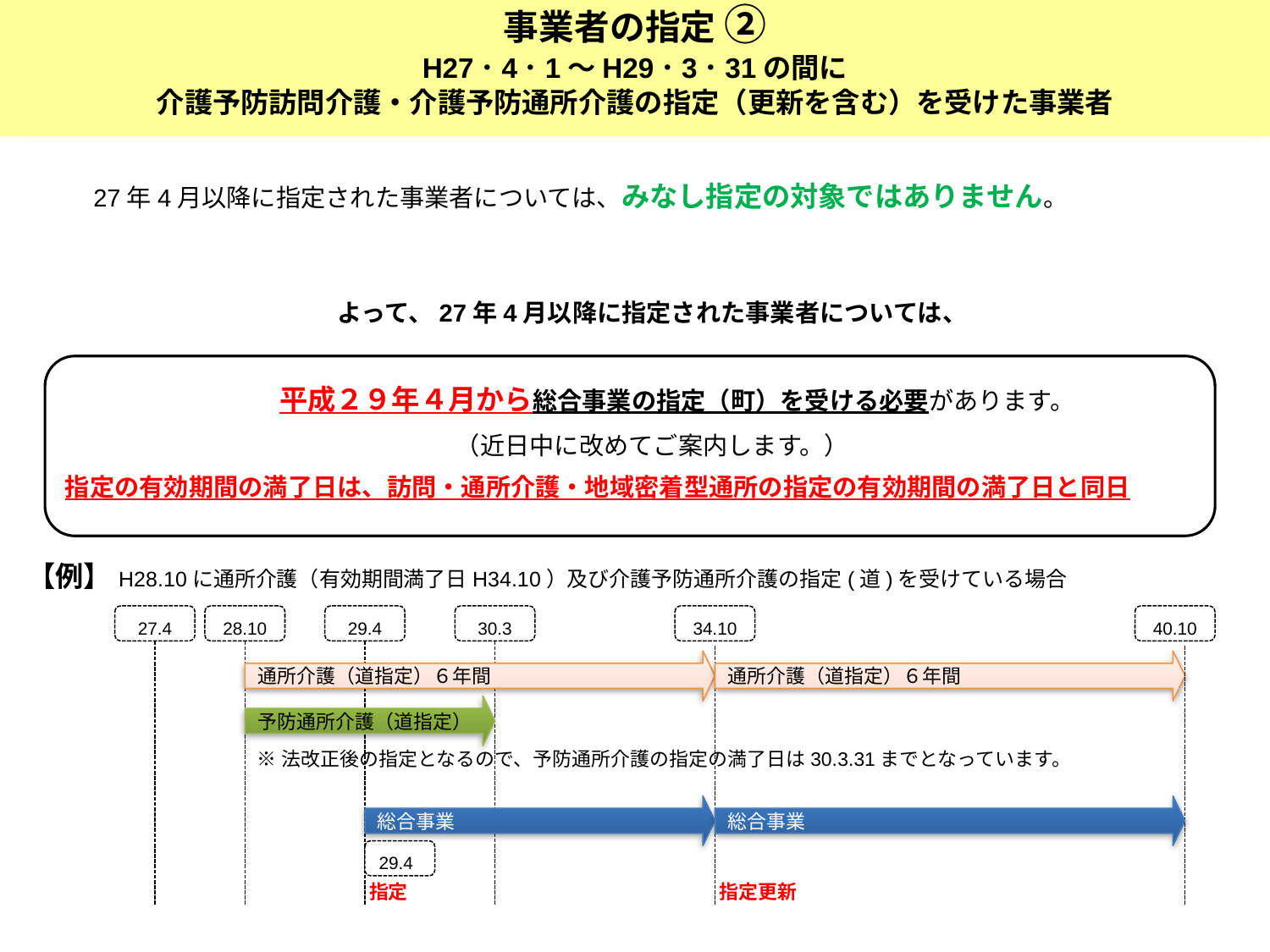

事業者の指定 ②
H27･4･1～H29･3･31の間に
介護予防訪問介護・介護予防通所介護の指定（更新を含む）を受けた事業者
　　27年4月以降に指定された事業者については、みなし指定の対象ではありません。

　よって、27年4月以降に指定された事業者については、

　　　平成２９年４月から総合事業の指定（町）を受ける必要があります。
　（近日中に改めてご案内します。）
　指定の有効期間の満了日は、訪問・通所介護・地域密着型通所の指定の有効期間の満了日と同日

【例】H28.10に通所介護（有効期間満了日H34.10）及び介護予防通所介護の指定(道)を受けている場合
27.4
28.10
29.4
30.3
34.10
40.10
通所介護（道指定）６年間
通所介護（道指定）６年間
予防通所介護（道指定）
※法改正後の指定となるので、予防通所介護の指定の満了日は30.3.31までとなっています。
総合事業
総合事業
29.4
指定
指定更新